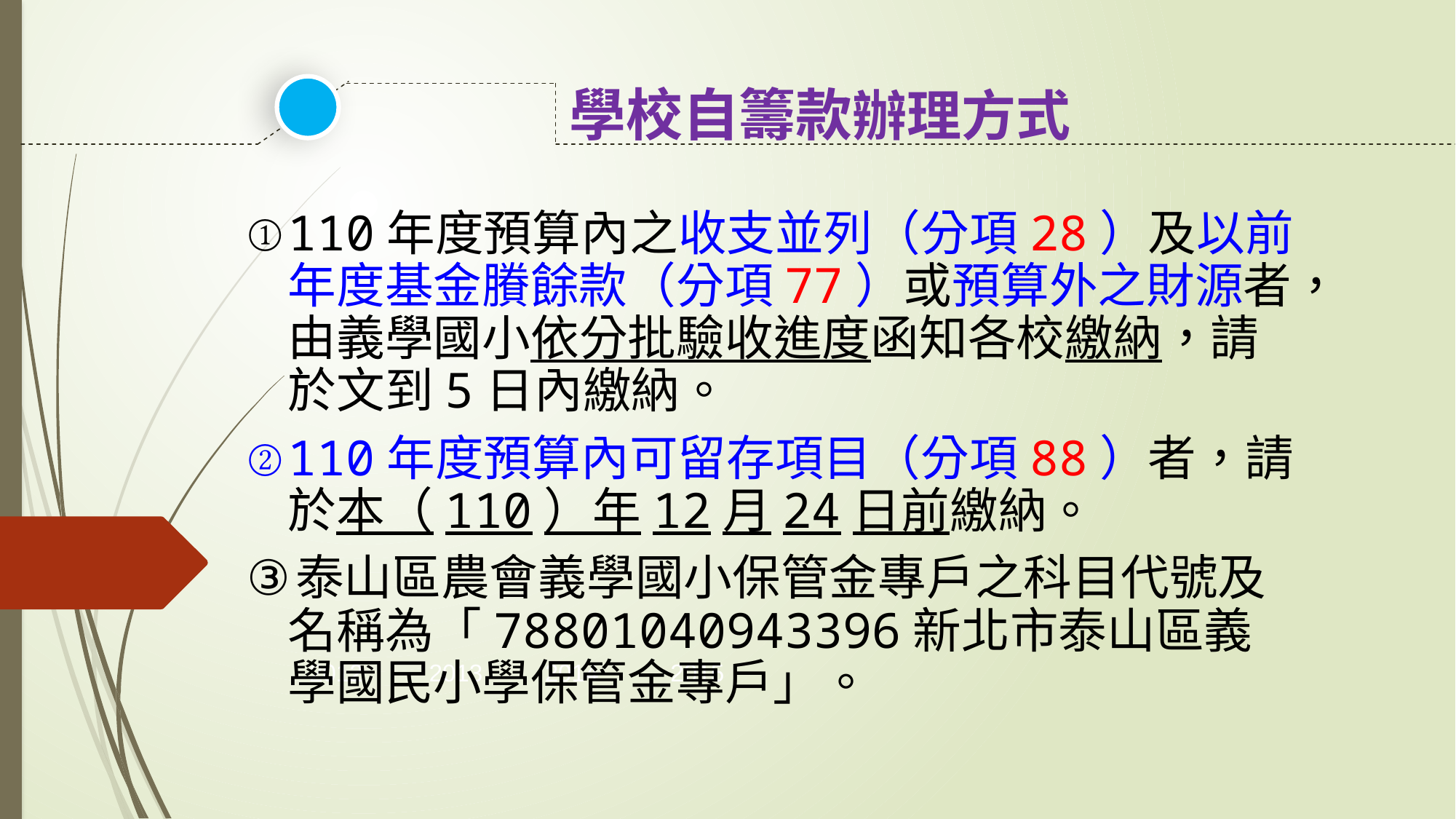

學校自籌款辦理方式

110年度預算內之收支並列（分項28）及以前年度基金賸餘款（分項77）或預算外之財源者，由義學國小依分批驗收進度函知各校繳納，請於文到5日內繳納。
110年度預算內可留存項目（分項88）者，請於本（110）年12月24日前繳納。
泰山區農會義學國小保管金專戶之科目代號及名稱為「78801040943396新北市泰山區義學國民小學保管金專戶」。

2015
2014
2013
2012
延时符